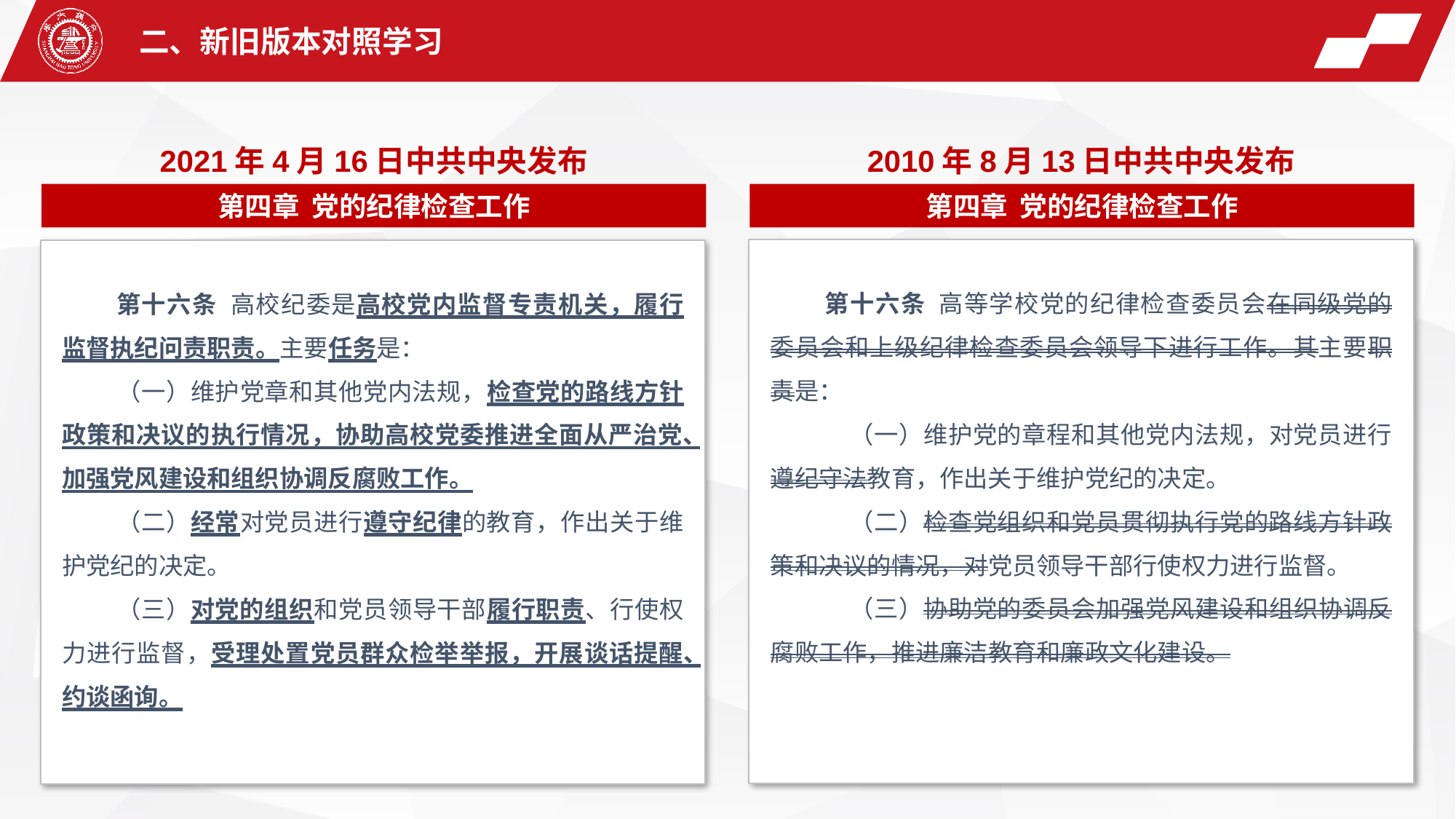

二、新旧版本对照学习
2021年4月16日中共中央发布
2010年8月13日中共中央发布
第四章  党的纪律检查工作
第四章  党的纪律检查工作

第十六条  高等学校党的纪律检查委员会在同级党的委员会和上级纪律检查委员会领导下进行工作。其主要职责是：
   （一）维护党的章程和其他党内法规，对党员进行遵纪守法教育，作出关于维护党纪的决定。
   （二）检查党组织和党员贯彻执行党的路线方针政策和决议的情况，对党员领导干部行使权力进行监督。
   （三）协助党的委员会加强党风建设和组织协调反腐败工作，推进廉洁教育和廉政文化建设。

第十六条  高校纪委是高校党内监督专责机关，履行监督执纪问责职责。主要任务是：
（一）维护党章和其他党内法规，检查党的路线方针政策和决议的执行情况，协助高校党委推进全面从严治党、加强党风建设和组织协调反腐败工作。
（二）经常对党员进行遵守纪律的教育，作出关于维护党纪的决定。
（三）对党的组织和党员领导干部履行职责、行使权力进行监督，受理处置党员群众检举举报，开展谈话提醒、约谈函询。